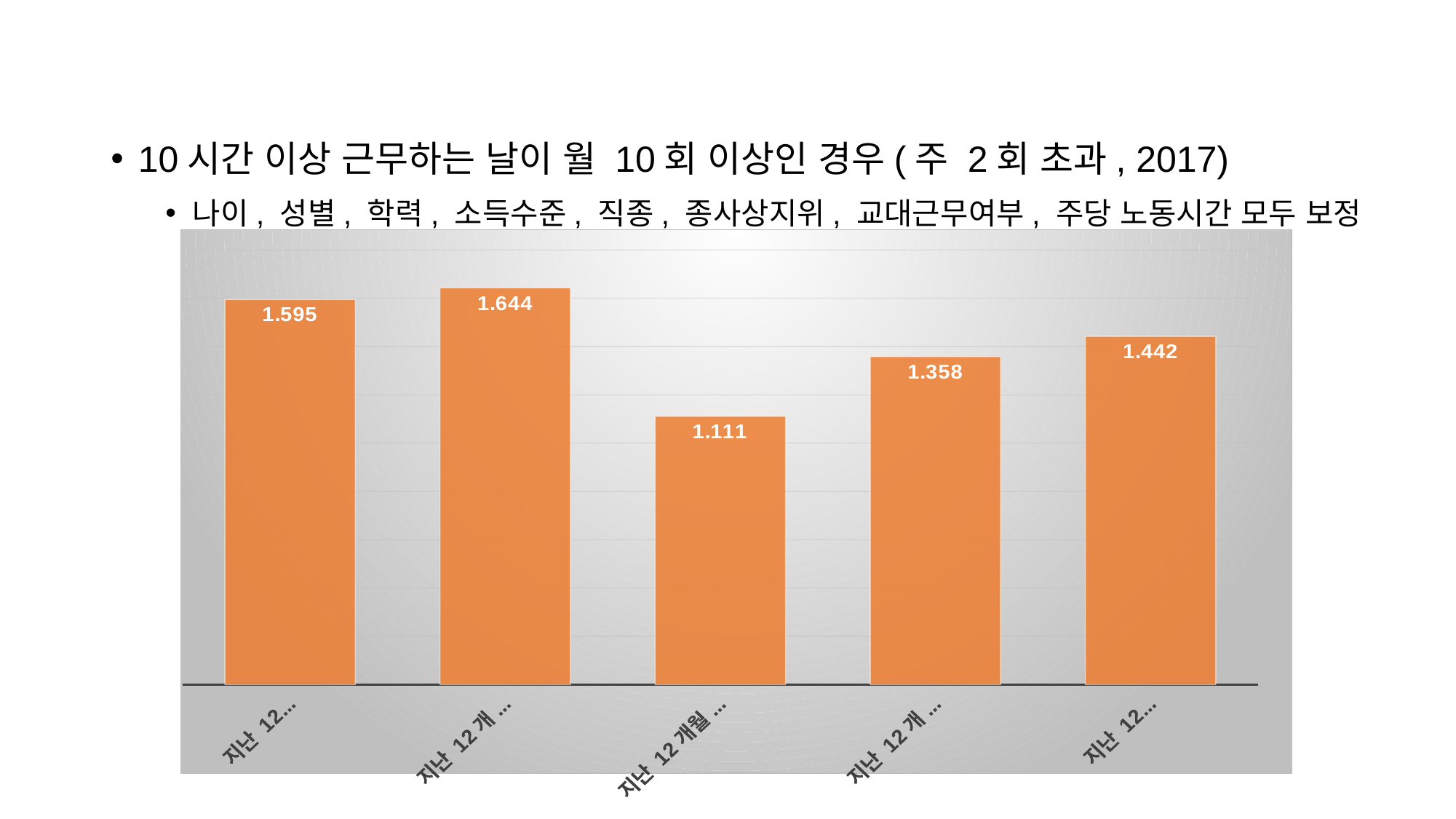

#
10시간 이상 근무하는 날이 월 10회 이상인 경우(주 2회 초과, 2017)
나이, 성별, 학력, 소득수준, 직종, 종사상지위, 교대근무여부, 주당 노동시간 모두 보정

### Chart

| Category |  |
|---|---|
| 지난 12개월 동안 우울장애 | 1.595082206674742 |
| 지난 12개월 동안 불안 장애 | 1.6435475226426797 |
| 지난 12개월 동안 불면증 또는 수면장애 | 1.1112964132209455 |
| 지난 12개월 동안 전신피로  | 1.3583747293628985 |
| 지난 12개월 동안 손상 | 1.4422222649286365 |